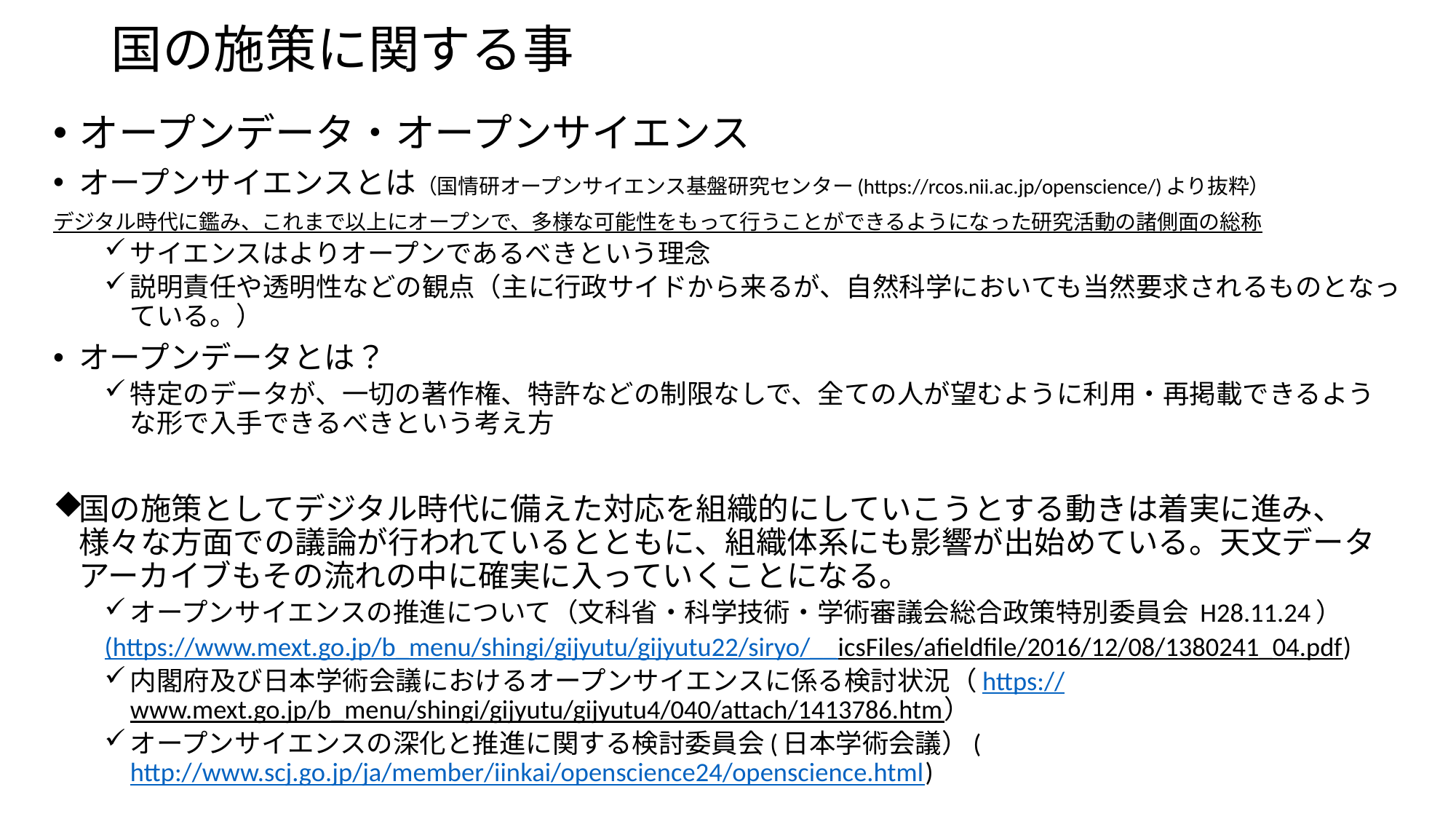

# 国の施策に関する事
オープンデータ・オープンサイエンス
オープンサイエンスとは（国情研オープンサイエンス基盤研究センター(https://rcos.nii.ac.jp/openscience/)より抜粋）
デジタル時代に鑑み、これまで以上にオープンで、多様な可能性をもって行うことができるようになった研究活動の諸側面の総称
サイエンスはよりオープンであるべきという理念
説明責任や透明性などの観点（主に行政サイドから来るが、自然科学においても当然要求されるものとなっている。）
オープンデータとは？
特定のデータが、一切の著作権、特許などの制限なしで、全ての人が望むように利用・再掲載できるような形で入手できるべきという考え方

国の施策としてデジタル時代に備えた対応を組織的にしていこうとする動きは着実に進み、様々な方面での議論が行われているとともに、組織体系にも影響が出始めている。天文データアーカイブもその流れの中に確実に入っていくことになる。
オープンサイエンスの推進について（文科省・科学技術・学術審議会総合政策特別委員会 H28.11.24）
(https://www.mext.go.jp/b_menu/shingi/gijyutu/gijyutu22/siryo/__icsFiles/afieldfile/2016/12/08/1380241_04.pdf)
内閣府及び日本学術会議におけるオープンサイエンスに係る検討状況（https://www.mext.go.jp/b_menu/shingi/gijyutu/gijyutu4/040/attach/1413786.htm）
オープンサイエンスの深化と推進に関する検討委員会(日本学術会議）(http://www.scj.go.jp/ja/member/iinkai/openscience24/openscience.html)